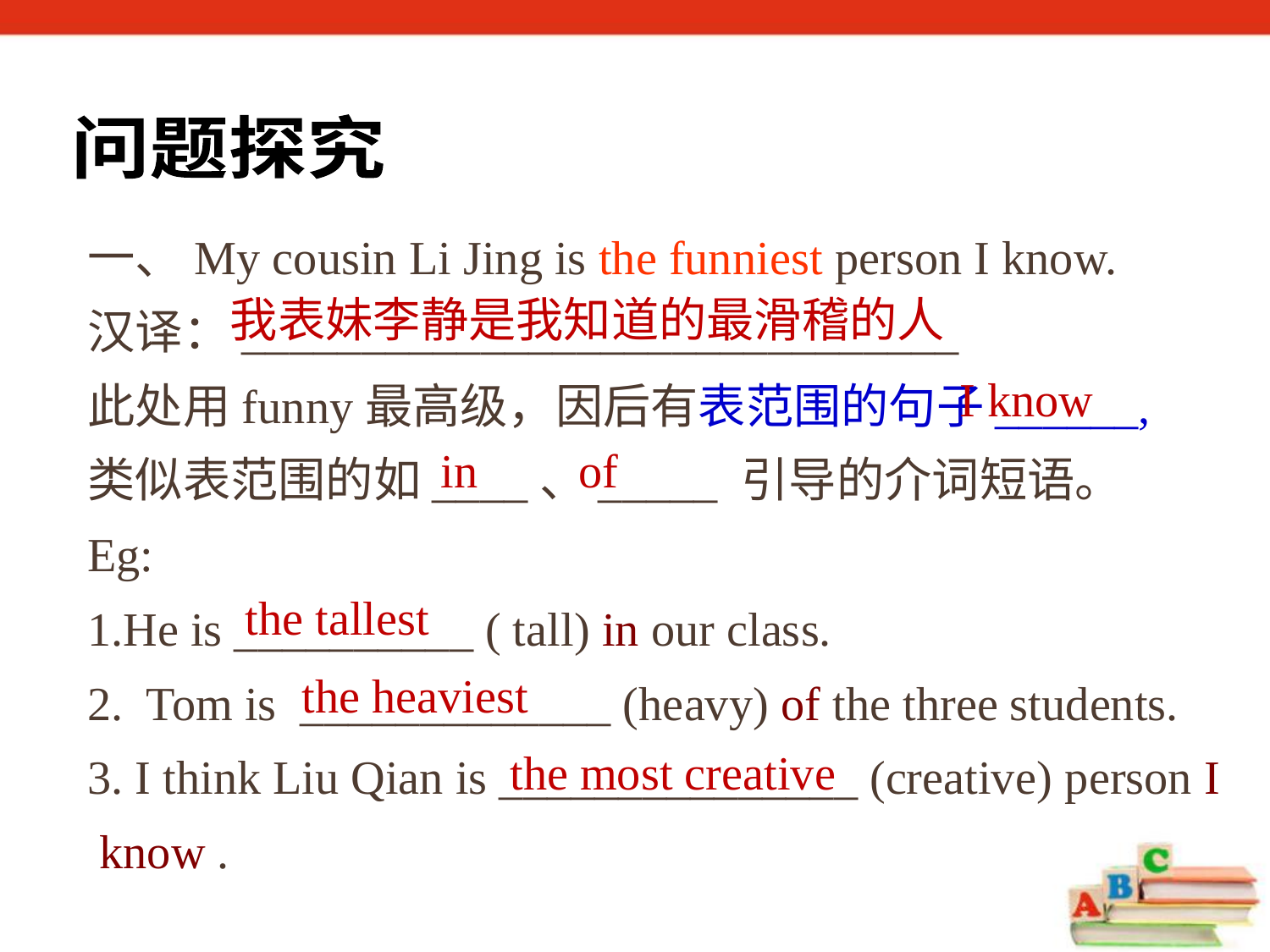

问题探究
一、My cousin Li Jing is the funniest person I know.
汉译：______________________________
此处用funny最高级，因后有表范围的句子______,
类似表范围的如____、_____ 引导的介词短语。
Eg:
1.He is __________ ( tall) in our class.
2.  Tom is  _____________ (heavy) of the three students.
3. I think Liu Qian is _______________ (creative) person I       know .

我表妹李静是我知道的最滑稽的人

I know
in
of

the tallest
the heaviest
the most creative